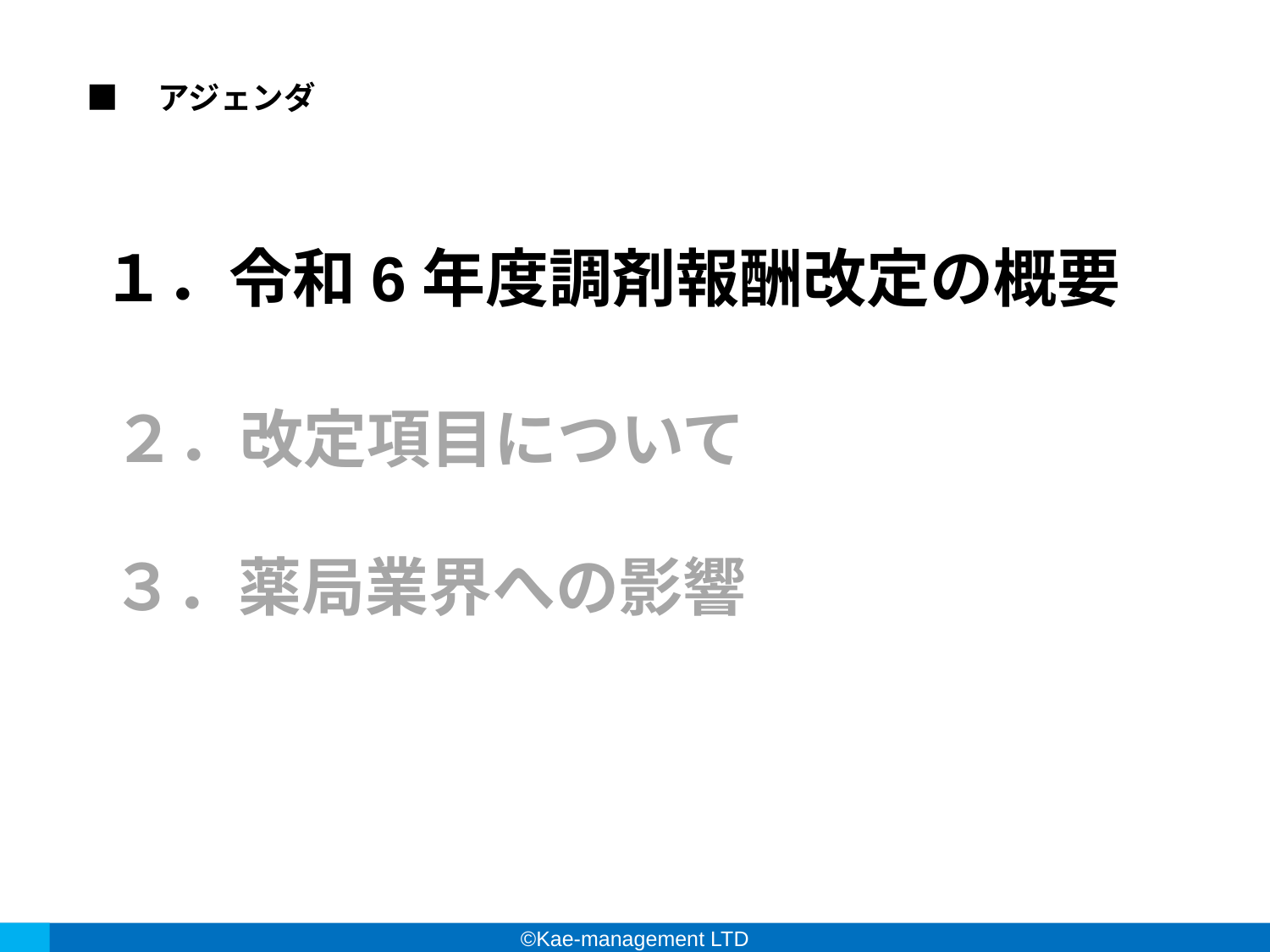

■　アジェンダ
１．令和6年度調剤報酬改定の概要
２．改定項目について
３．薬局業界への影響